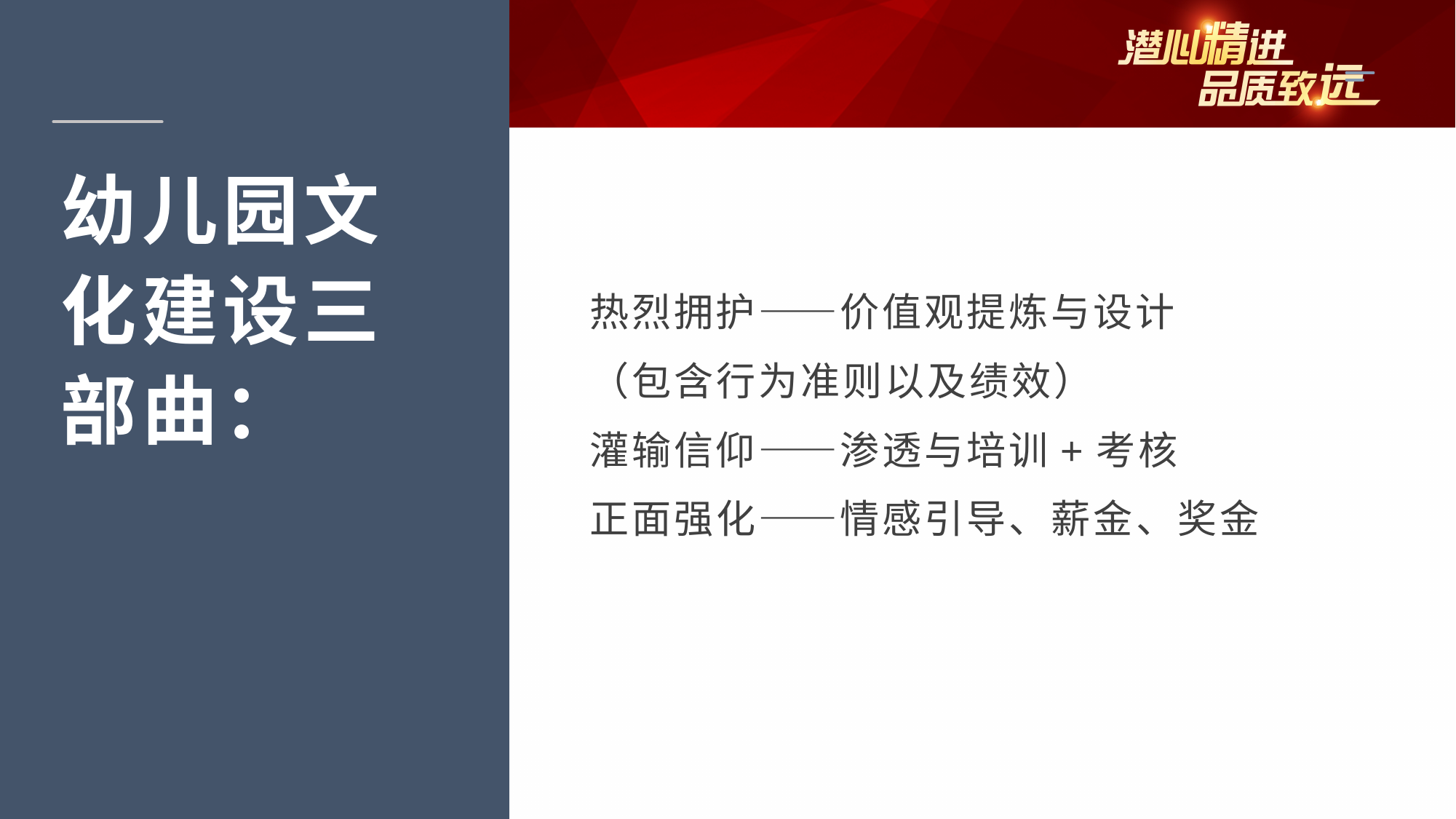

热烈拥护——价值观提炼与设计
（包含行为准则以及绩效）
灌输信仰——渗透与培训+考核
正面强化——情感引导、薪金、奖金
幼儿园文化建设三部曲：